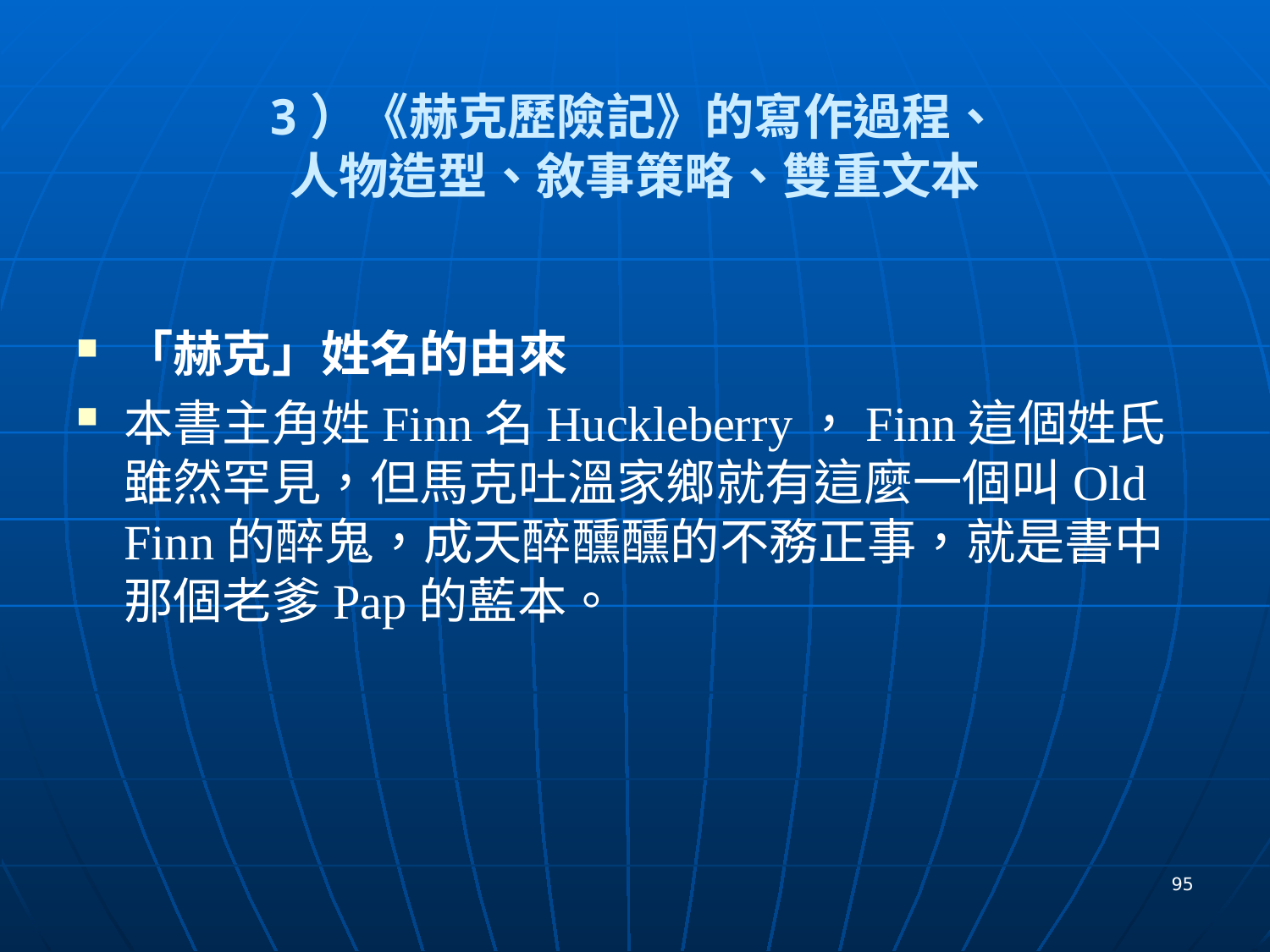

# 3）《赫克歷險記》的寫作過程、 人物造型、敘事策略、雙重文本
「赫克」姓名的由來
本書主角姓Finn名Huckleberry，Finn這個姓氏雖然罕見，但馬克吐溫家鄉就有這麼一個叫Old Finn的醉鬼，成天醉醺醺的不務正事，就是書中那個老爹Pap的藍本。
95